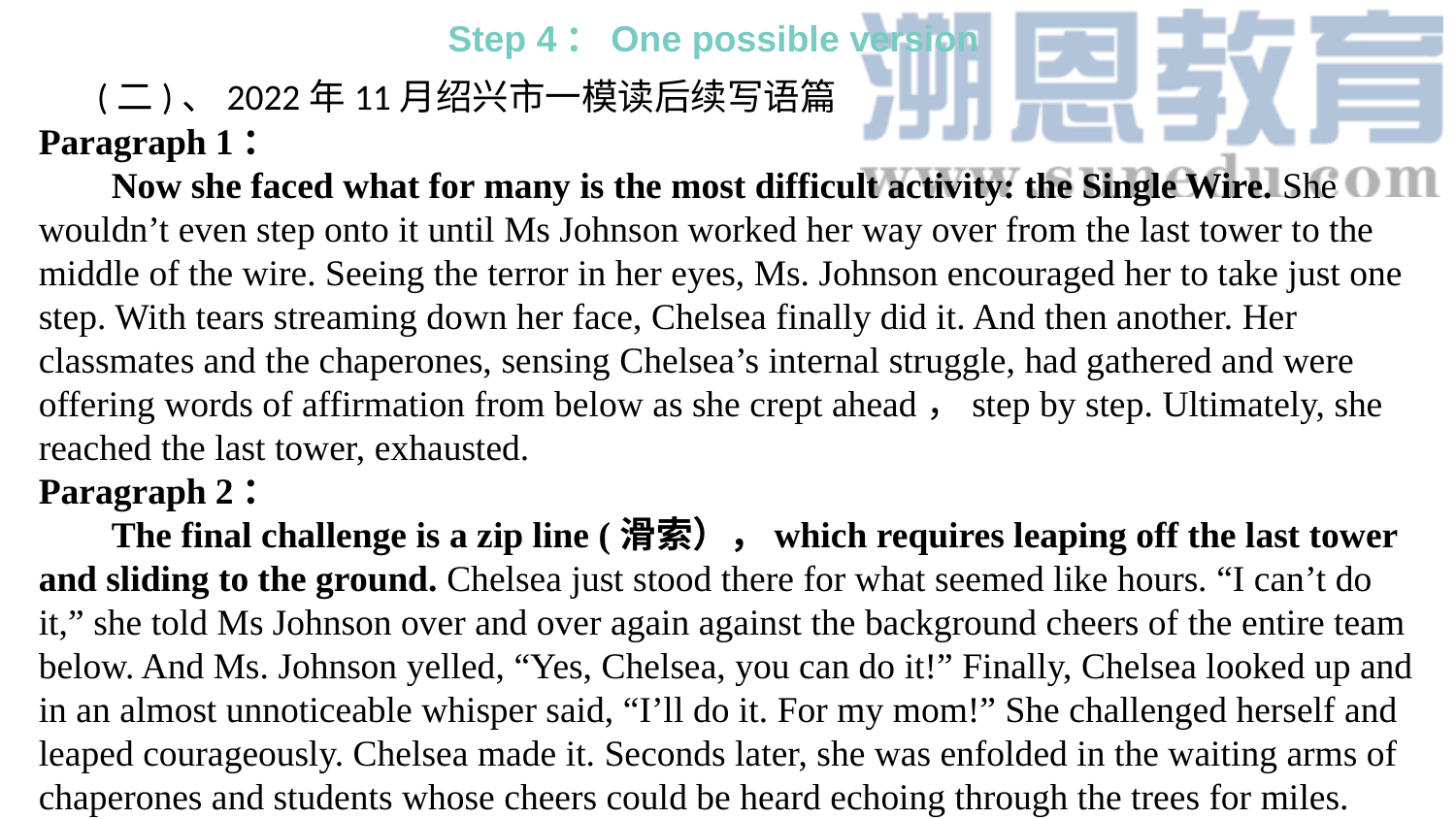

Step 4：One possible version
 (二)、2022年11月绍兴市一模读后续写语篇
Paragraph 1：
Now she faced what for many is the most difficult activity: the Single Wire. She wouldn’t even step onto it until Ms Johnson worked her way over from the last tower to the middle of the wire. Seeing the terror in her eyes, Ms. Johnson encouraged her to take just one step. With tears streaming down her face, Chelsea finally did it. And then another. Her classmates and the chaperones, sensing Chelsea’s internal struggle, had gathered and were offering words of affirmation from below as she crept ahead，step by step. Ultimately, she reached the last tower, exhausted.
Paragraph 2：
The final challenge is a zip line (滑索），which requires leaping off the last tower and sliding to the ground. Chelsea just stood there for what seemed like hours. “I can’t do it,” she told Ms Johnson over and over again against the background cheers of the entire team below. And Ms. Johnson yelled, “Yes, Chelsea, you can do it!” Finally, Chelsea looked up and in an almost unnoticeable whisper said, “I’ll do it. For my mom!” She challenged herself and leaped courageously. Chelsea made it. Seconds later, she was enfolded in the waiting arms of chaperones and students whose cheers could be heard echoing through the trees for miles.